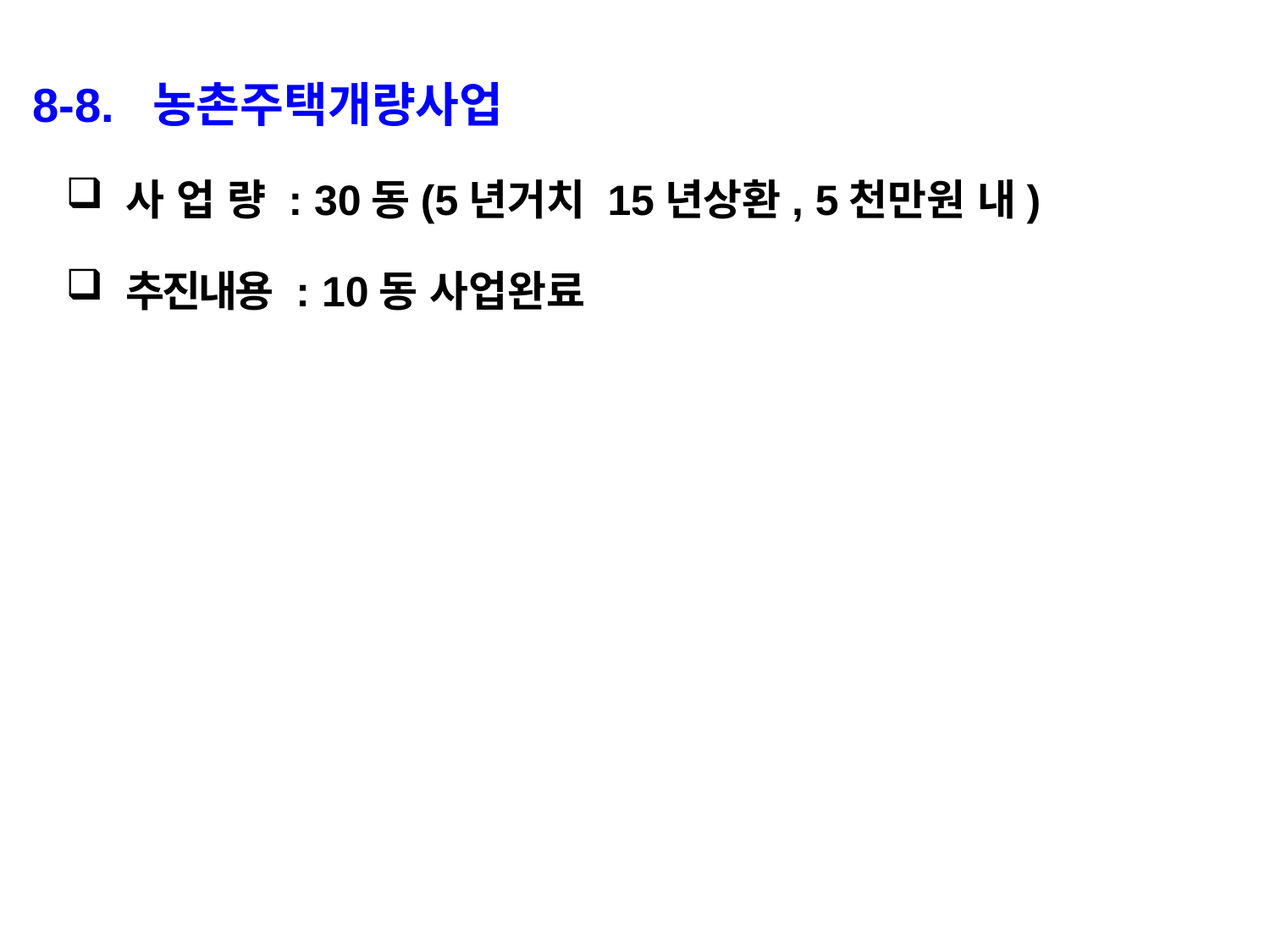

8-8.  농촌주택개량사업
 사 업 량 : 30동(5년거치 15년상환, 5천만원 내)
 추진내용 : 10동 사업완료